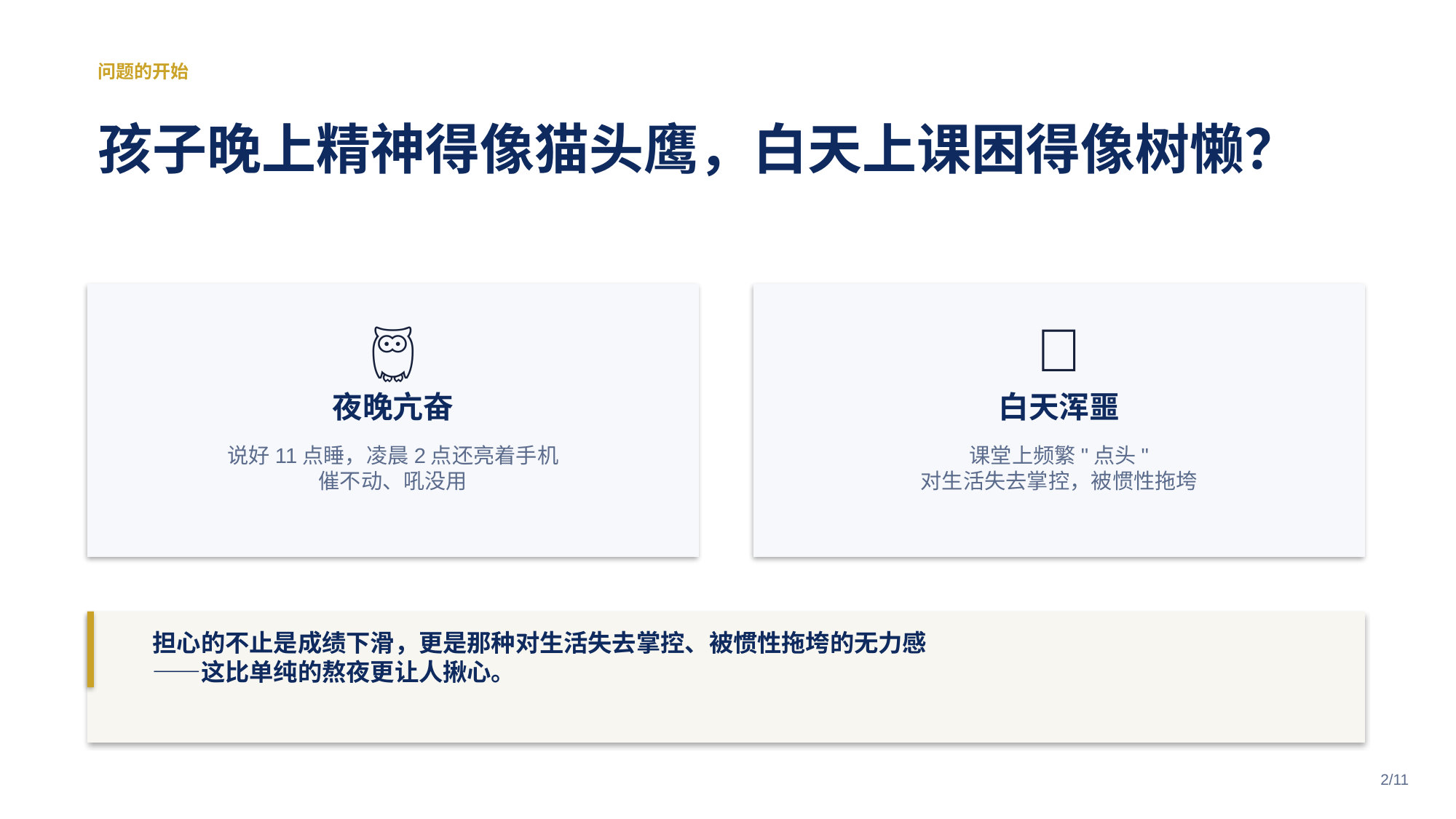

问题的开始
孩子晚上精神得像猫头鹰，白天上课困得像树懒？

🦉
🦥
夜晚亢奋
白天浑噩
说好11点睡，凌晨2点还亮着手机
催不动、吼没用
课堂上频繁"点头"
对生活失去掌控，被惯性拖垮

担心的不止是成绩下滑，更是那种对生活失去掌控、被惯性拖垮的无力感
——这比单纯的熬夜更让人揪心。
2/11